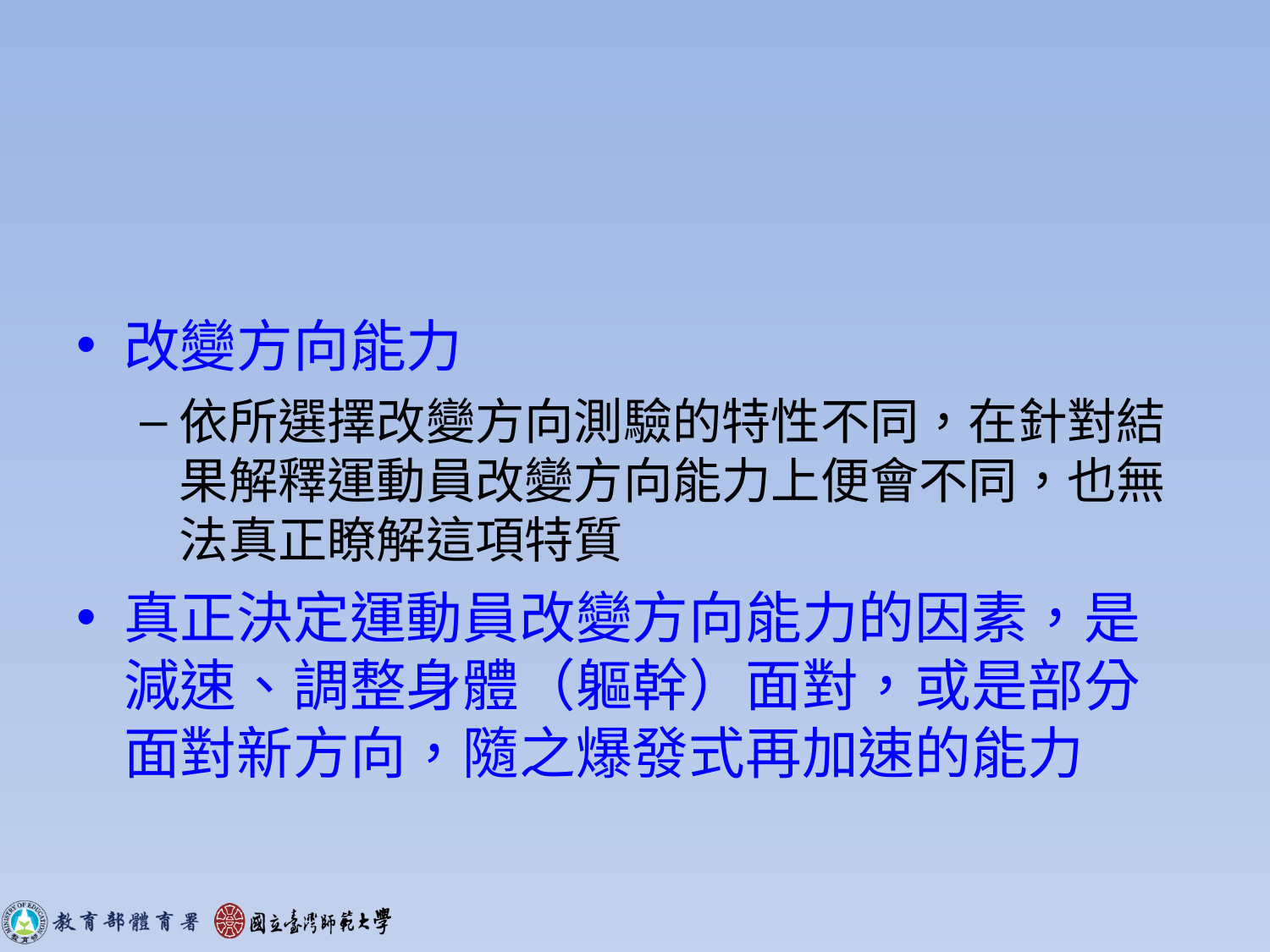

#

改變方向能力
依所選擇改變方向測驗的特性不同，在針對結果解釋運動員改變方向能力上便會不同，也無法真正瞭解這項特質
真正決定運動員改變方向能力的因素，是減速、調整身體（軀幹）面對，或是部分面對新方向，隨之爆發式再加速的能力